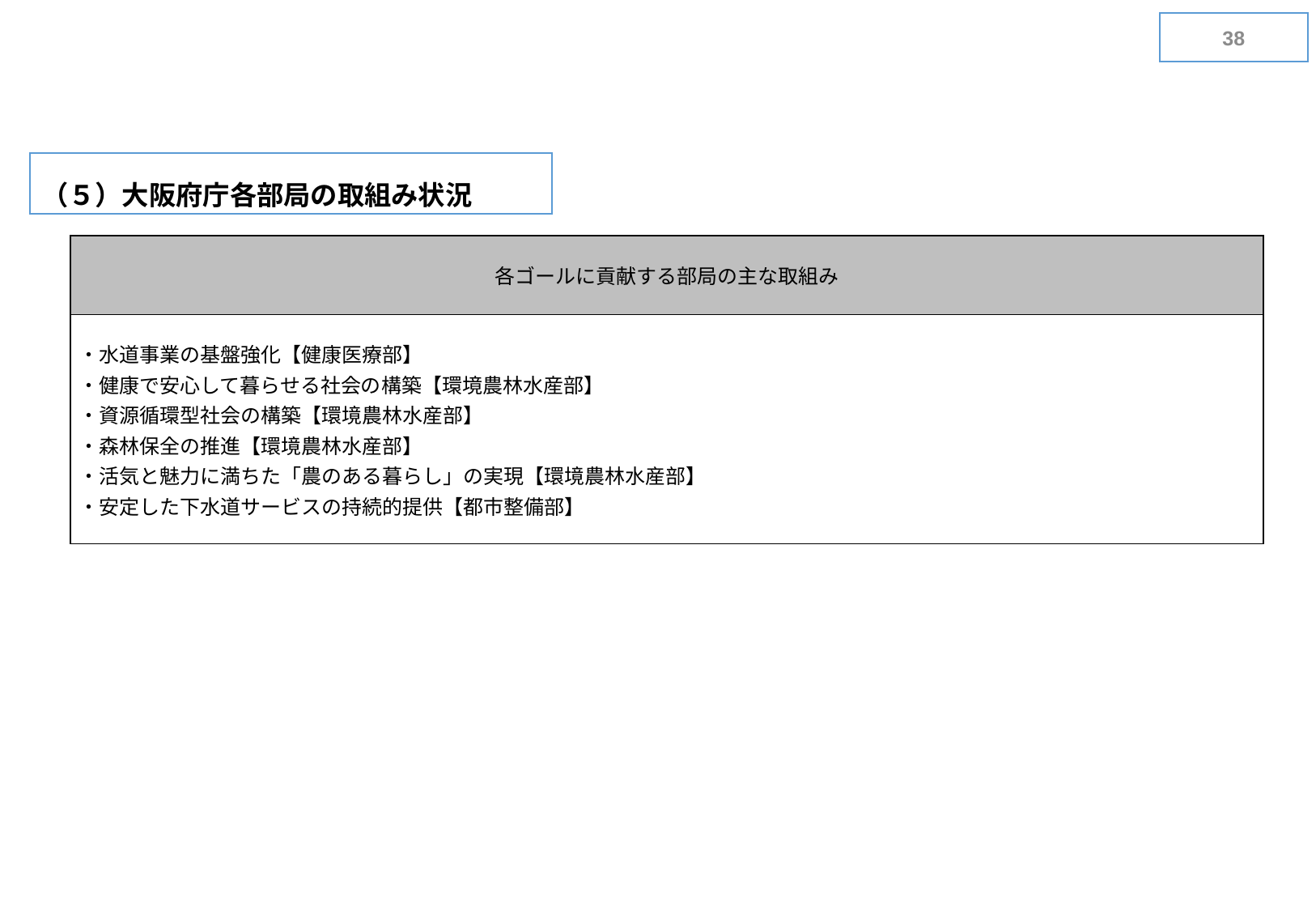

38
（５）大阪府庁各部局の取組み状況
| 各ゴールに貢献する部局の主な取組み |
| --- |
| ・水道事業の基盤強化【健康医療部】 ・健康で安心して暮らせる社会の構築【環境農林水産部】 ・資源循環型社会の構築【環境農林水産部】 ・森林保全の推進【環境農林水産部】 ・活気と魅力に満ちた「農のある暮らし」の実現【環境農林水産部】 ・安定した下水道サービスの持続的提供【都市整備部】 |